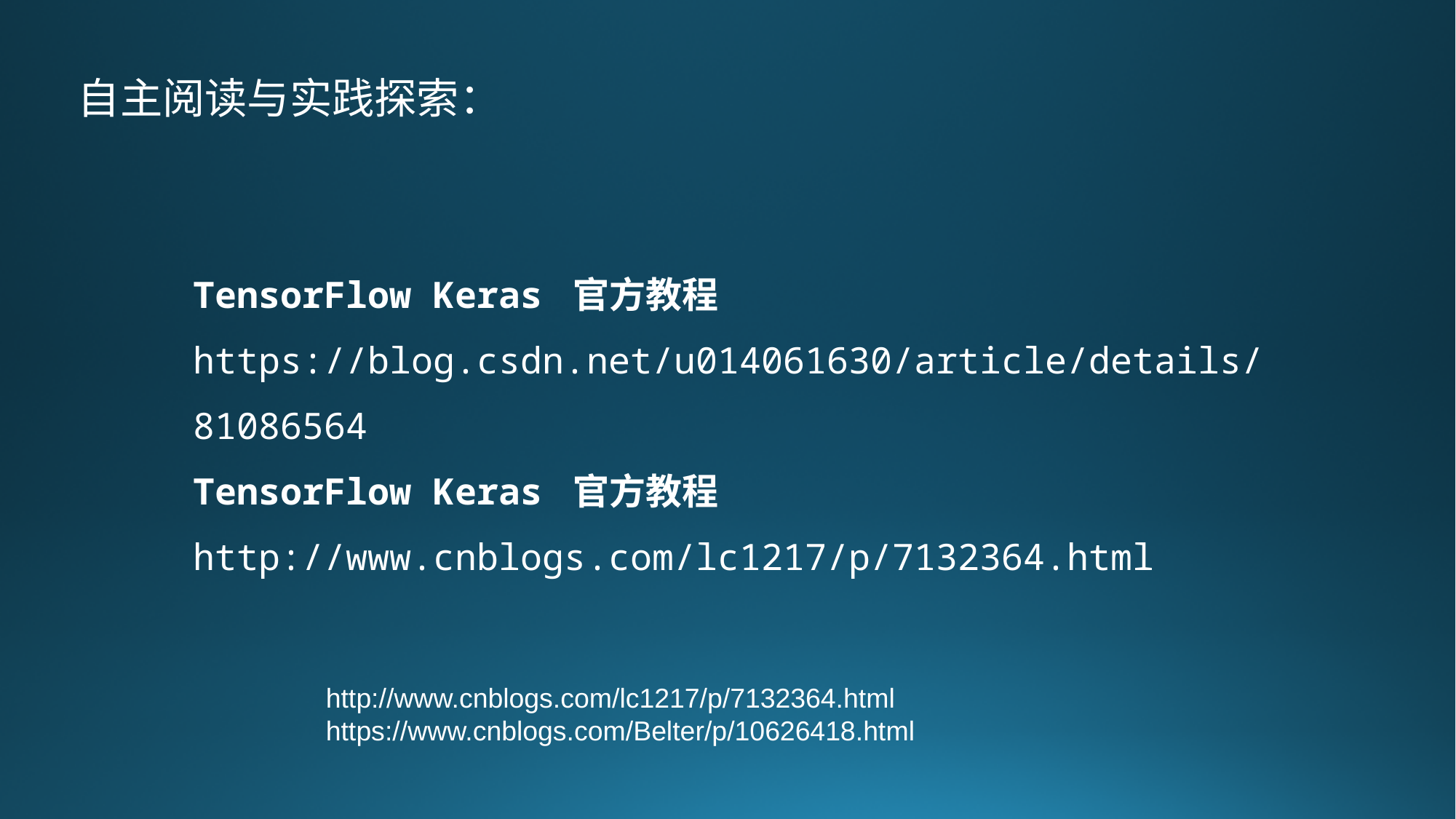

自主阅读与实践探索：
TensorFlow Keras 官方教程
https://blog.csdn.net/u014061630/article/details/81086564
TensorFlow Keras 官方教程
http://www.cnblogs.com/lc1217/p/7132364.html
http://www.cnblogs.com/lc1217/p/7132364.html
https://www.cnblogs.com/Belter/p/10626418.html